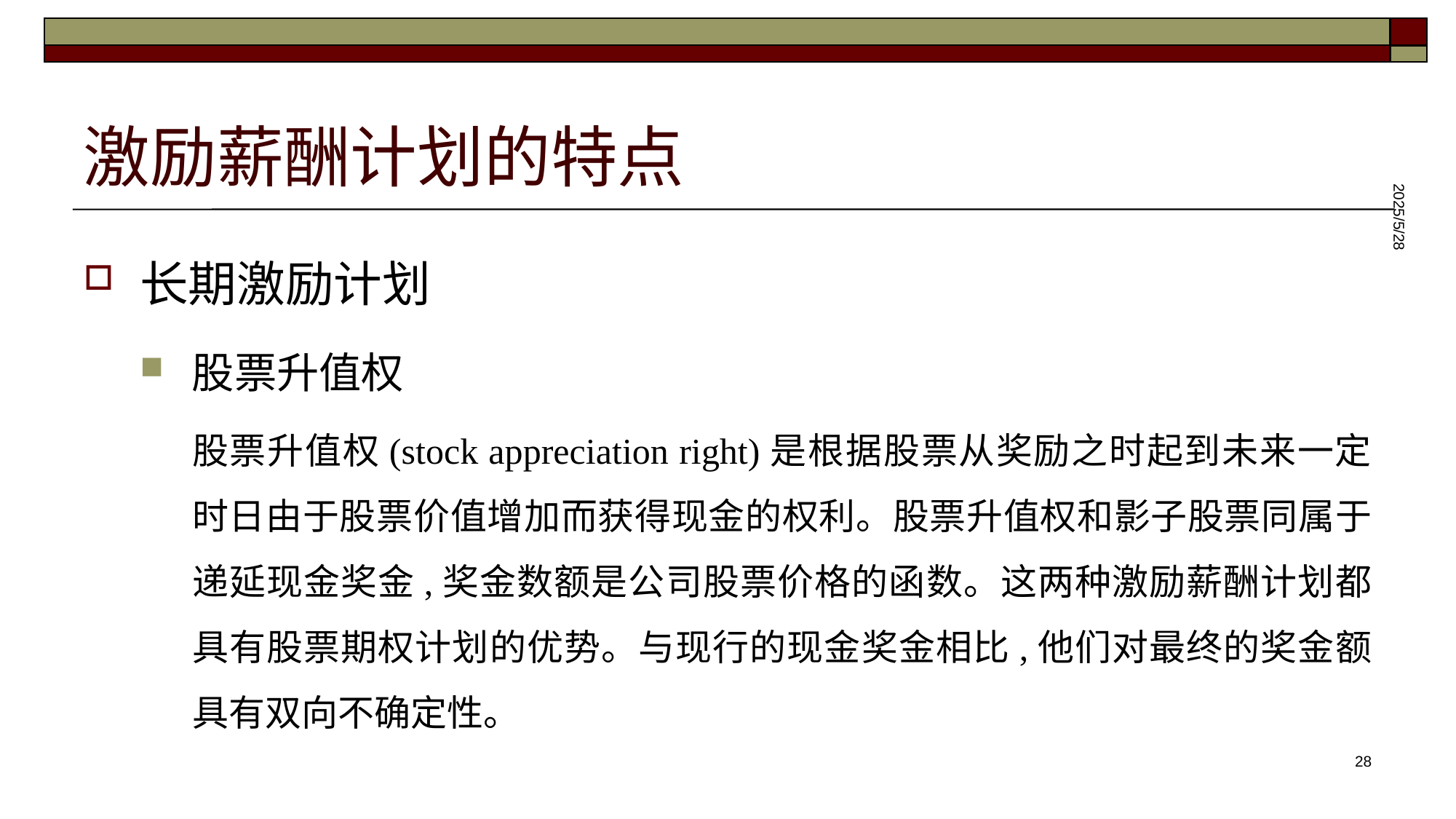

# 激励薪酬计划的特点
2025/5/28
长期激励计划
股票升值权
股票升值权(stock appreciation right)是根据股票从奖励之时起到未来一定时日由于股票价值增加而获得现金的权利。股票升值权和影子股票同属于递延现金奖金,奖金数额是公司股票价格的函数。这两种激励薪酬计划都具有股票期权计划的优势。与现行的现金奖金相比,他们对最终的奖金额具有双向不确定性。

28